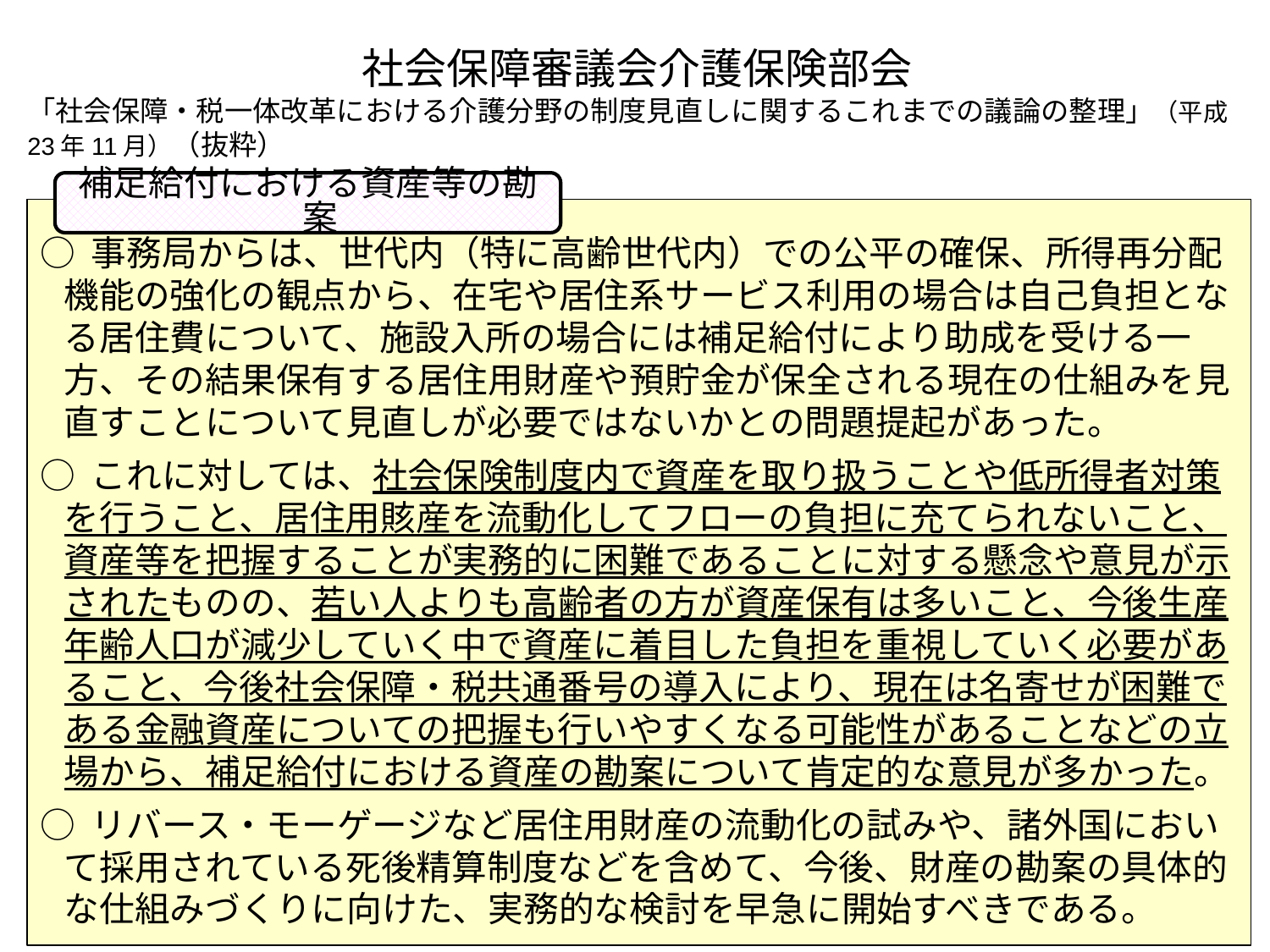

社会保障審議会介護保険部会
「社会保障・税一体改革における介護分野の制度見直しに関するこれまでの議論の整理」（平成23年11月）（抜粋）
補足給付における資産等の勘案

○ 事務局からは、世代内（特に高齢世代内）での公平の確保、所得再分配機能の強化の観点から、在宅や居住系サービス利用の場合は自己負担となる居住費について、施設入所の場合には補足給付により助成を受ける一方、その結果保有する居住用財産や預貯金が保全される現在の仕組みを見直すことについて見直しが必要ではないかとの問題提起があった。
○ これに対しては、社会保険制度内で資産を取り扱うことや低所得者対策を行うこと、居住用賅産を流動化してフローの負担に充てられないこと、資産等を把握することが実務的に困難であることに対する懸念や意見が示されたものの、若い人よりも高齢者の方が資産保有は多いこと、今後生産年齢人口が減少していく中で資産に着目した負担を重視していく必要があること、今後社会保障・税共通番号の導入により、現在は名寄せが困難である金融資産についての把握も行いやすくなる可能性があることなどの立場から、補足給付における資産の勘案について肯定的な意見が多かった。
○ リバース・モーゲージなど居住用財産の流動化の試みや、諸外国において採用されている死後精算制度などを含めて、今後、財産の勘案の具体的な仕組みづくりに向けた、実務的な検討を早急に開始すべきである。